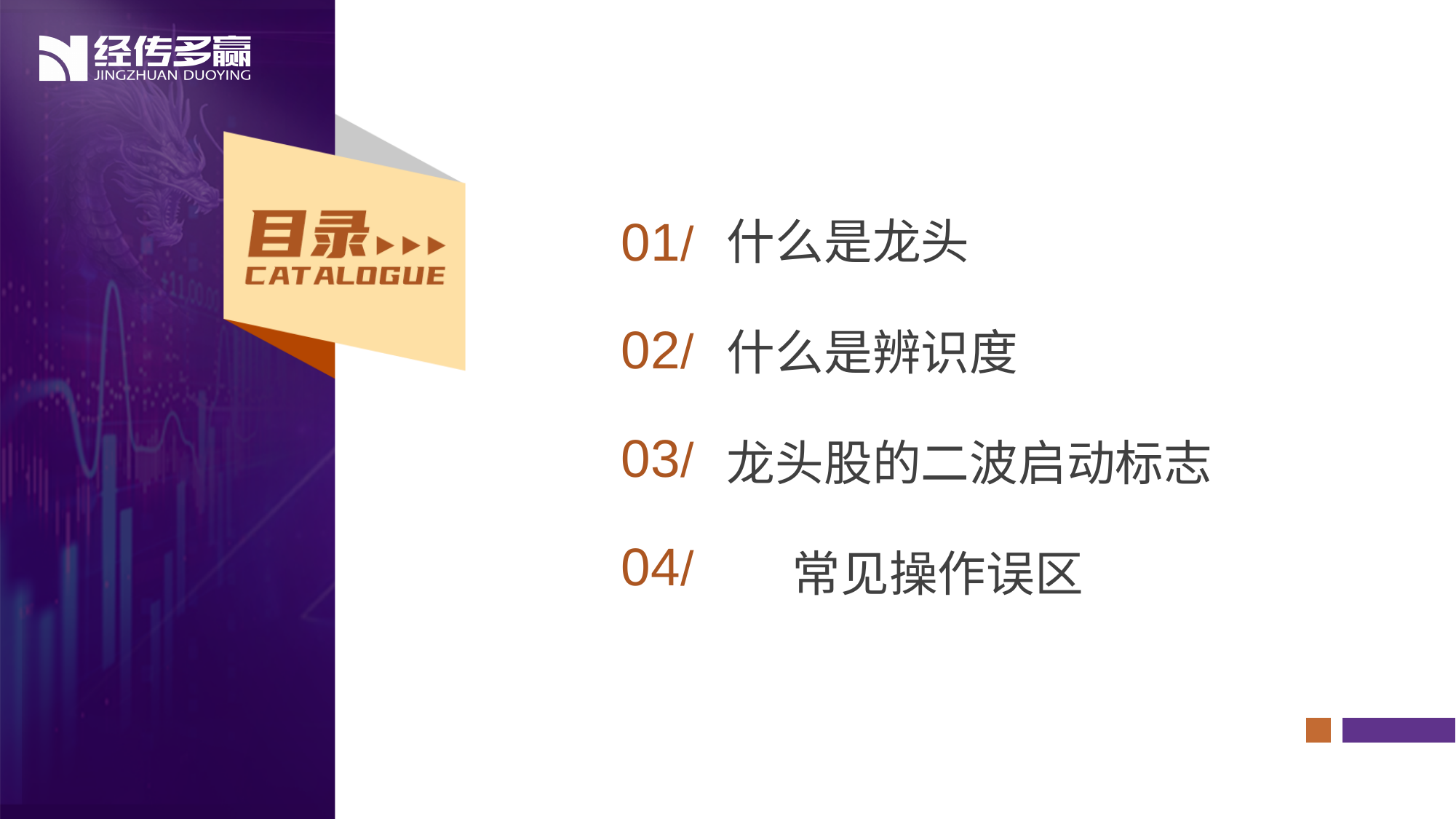

什么是龙头
什么是辨识度
龙头股的二波启动标志                   常见操作误区
01/
02/
03/
04/